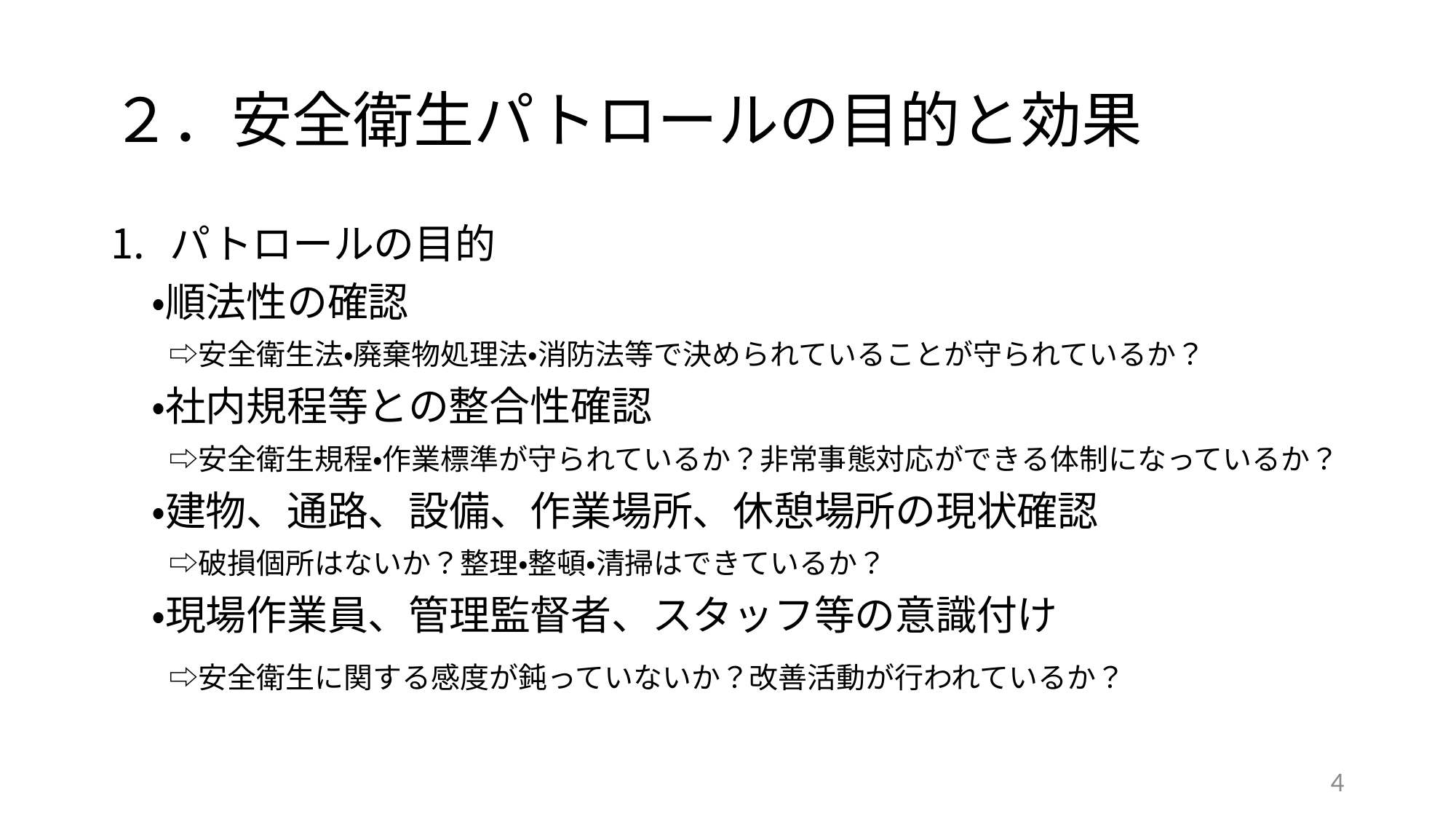

# ２．安全衛生パトロールの目的と効果
パトロールの目的
　・順法性の確認
　　⇨安全衛生法・廃棄物処理法・消防法等で決められていることが守られているか？
　・社内規程等との整合性確認
　　⇨安全衛生規程・作業標準が守られているか？非常事態対応ができる体制になっているか？
　・建物、通路、設備、作業場所、休憩場所の現状確認
　　⇨破損個所はないか？整理・整頓・清掃はできているか？
　・現場作業員、管理監督者、スタッフ等の意識付け
　　⇨安全衛生に関する感度が鈍っていないか？改善活動が行われているか？
4